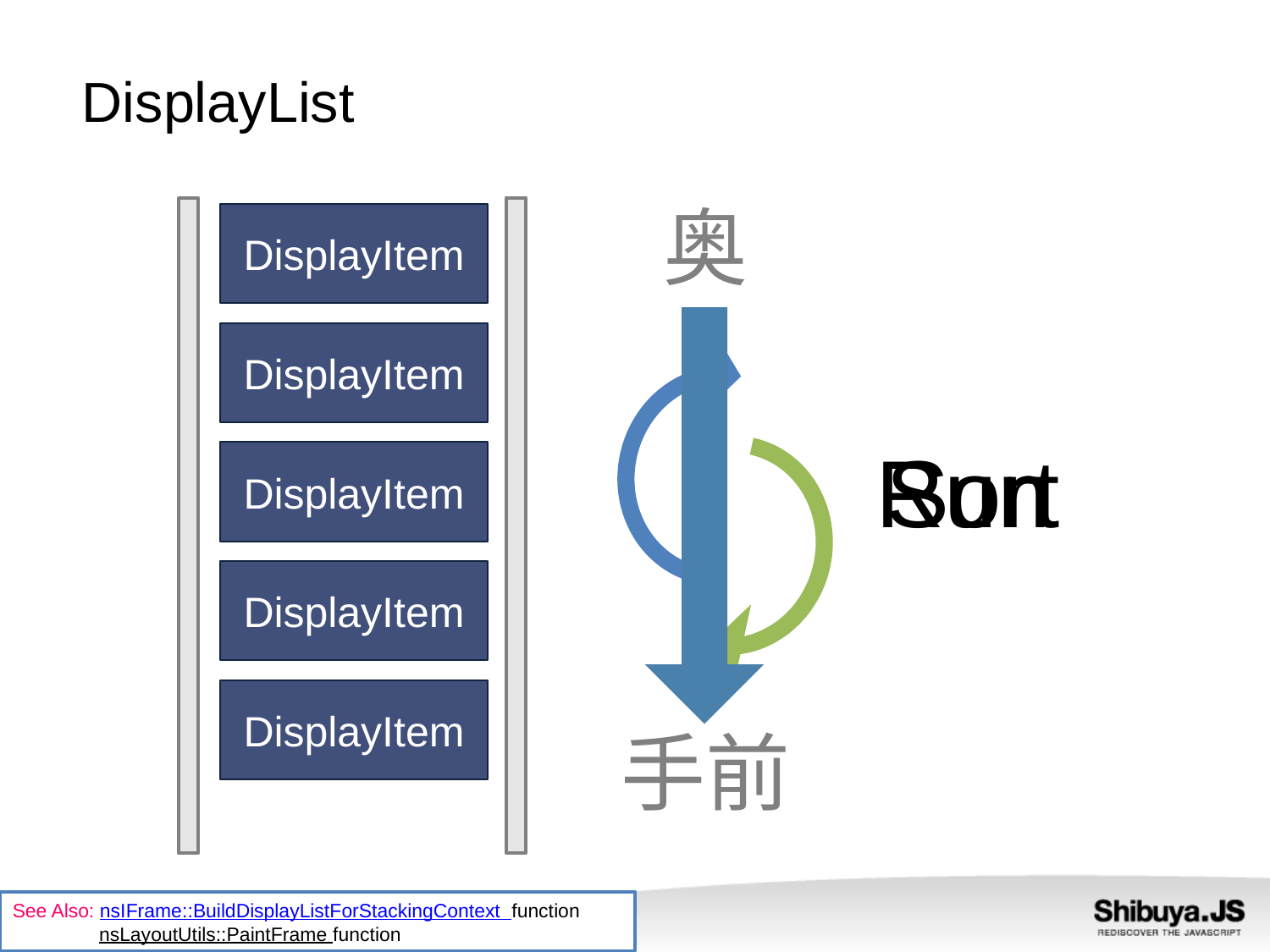

DisplayList
奥
手前

DisplayItem
Run

DisplayItem

Sort
DisplayItem
DisplayItem
DisplayItem
See Also: nsIFrame::BuildDisplayListForStackingContext  function
nsLayoutUtils::PaintFrame function